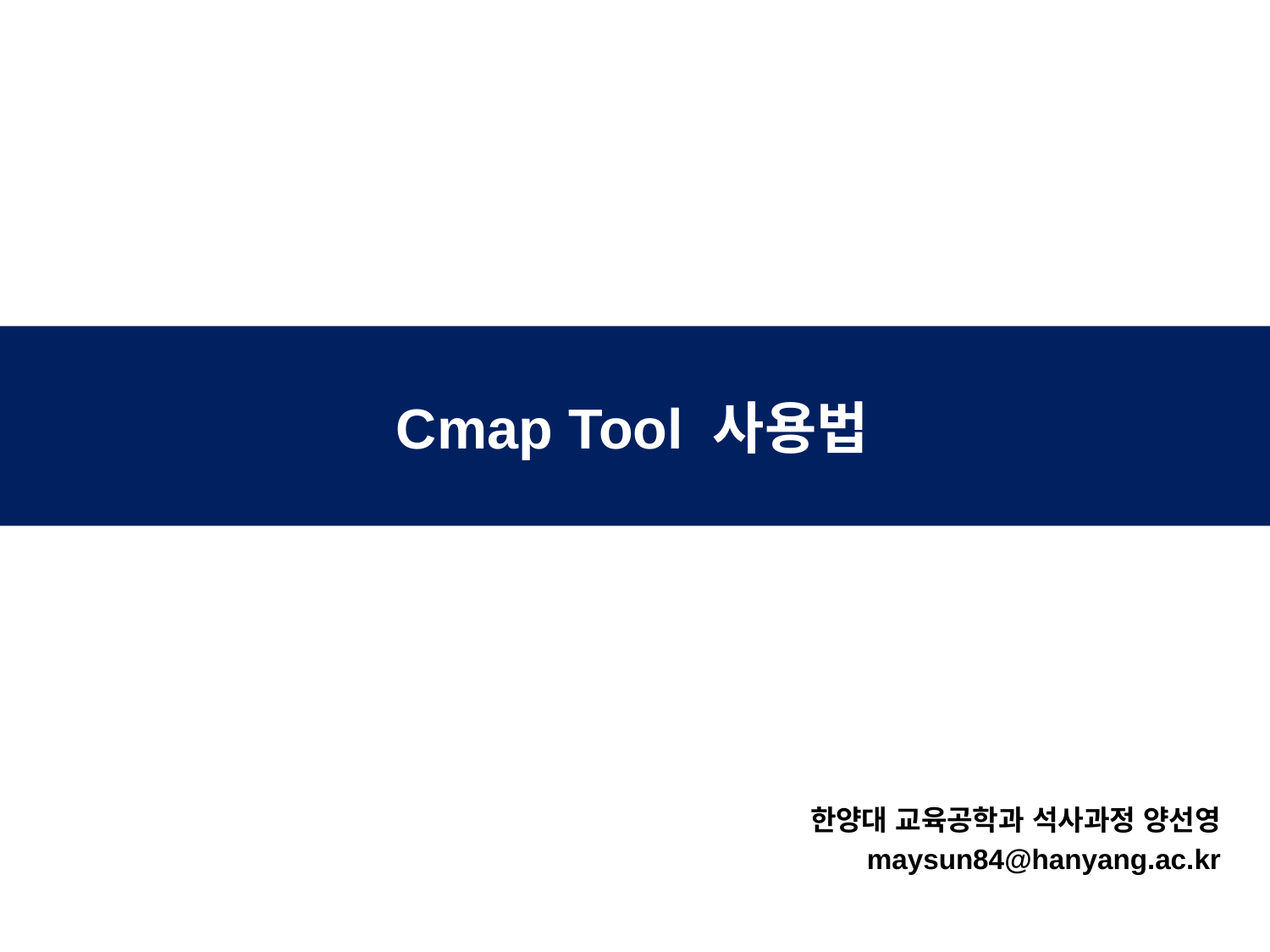

Cmap Tool 사용법
한양대 교육공학과 석사과정 양선영
maysun84@hanyang.ac.kr